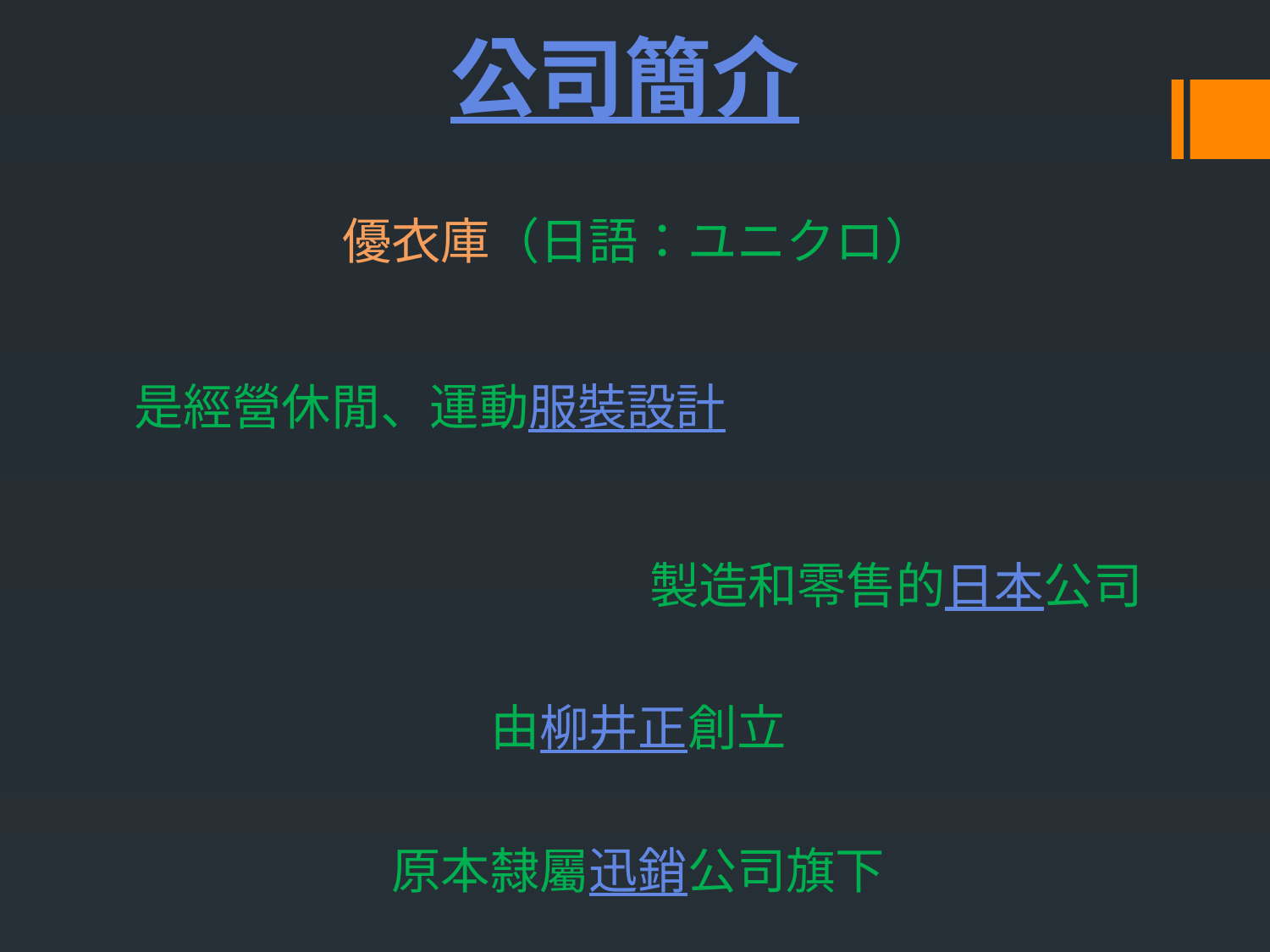

# 公司簡介
優衣庫（日語：ユニクロ）
是經營休閒、運動服裝設計
製造和零售的日本公司
由柳井正創立
原本隸屬迅銷公司旗下